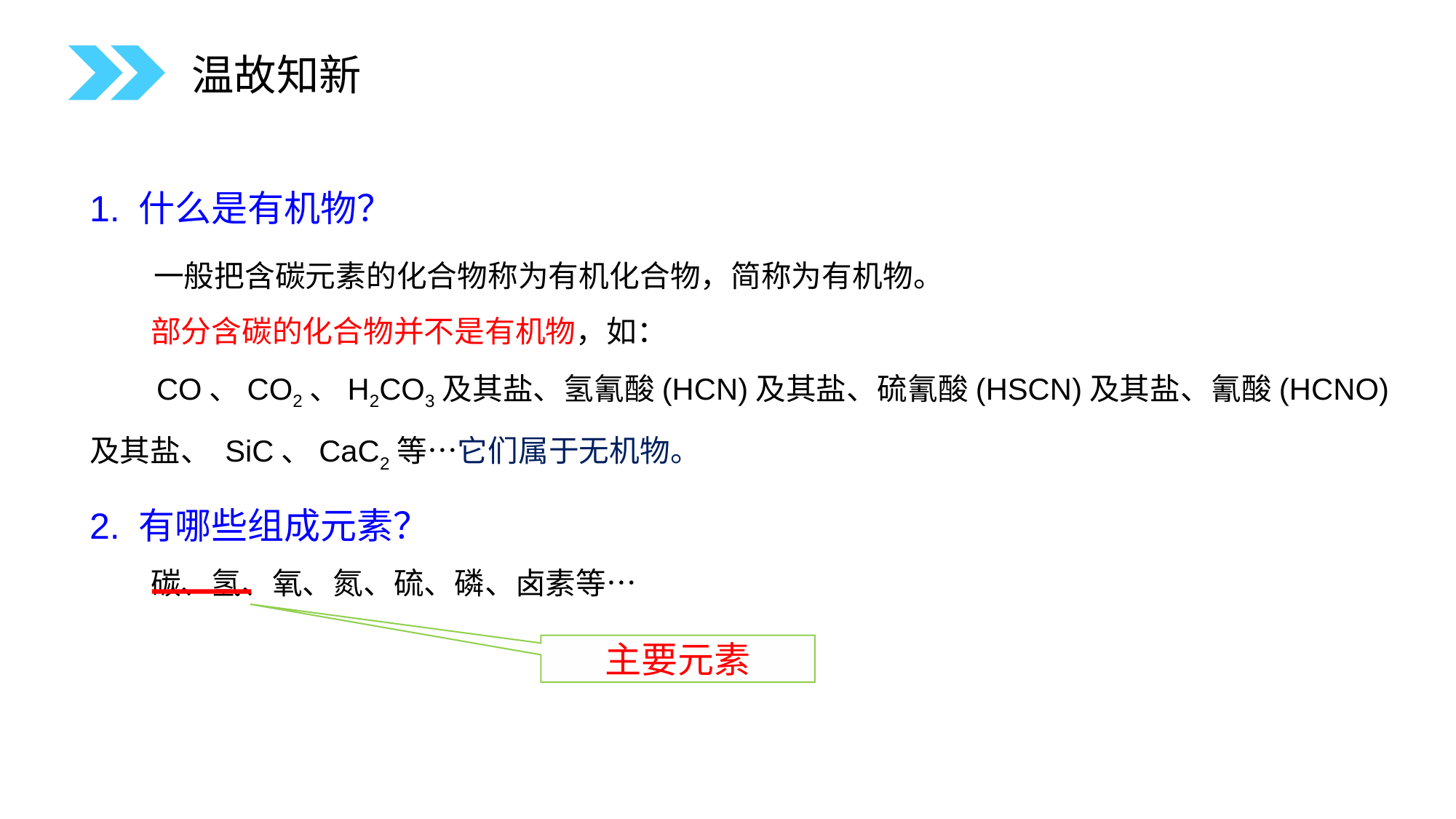

温故知新
1. 什么是有机物？
        一般把含碳元素的化合物称为有机化合物，简称为有机物。
        部分含碳的化合物并不是有机物，如：
        CO、CO2、H2CO3及其盐、氢氰酸(HCN)及其盐、硫氰酸(HSCN)及其盐、氰酸(HCNO)及其盐、 SiC、CaC2等…它们属于无机物。
2. 有哪些组成元素？
        碳、氢、氧、氮、硫、磷、卤素等…

主要元素